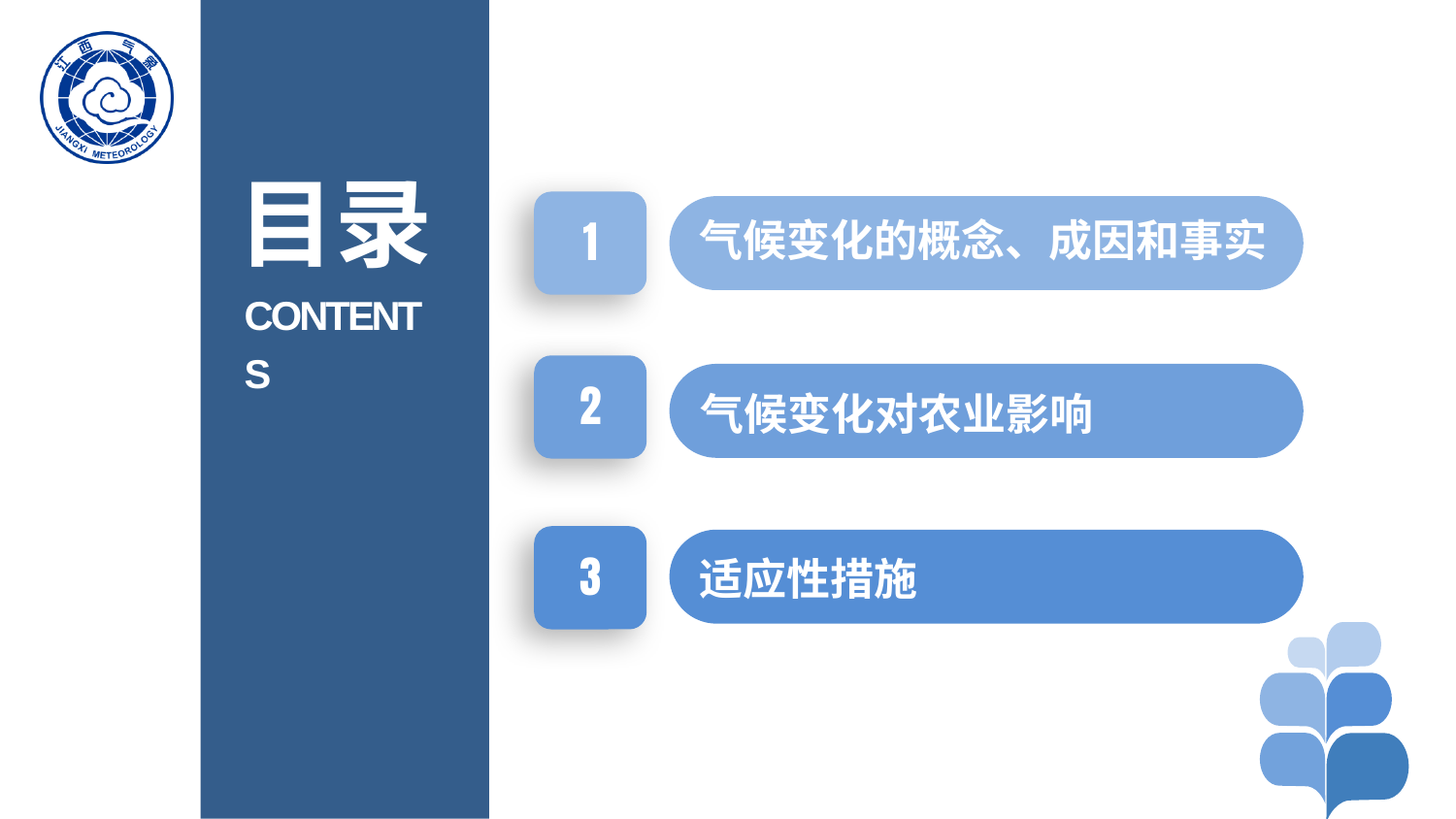

目录
1

气候变化的概念、成因和事实
contents
2

气候变化对农业影响

3

适应性措施